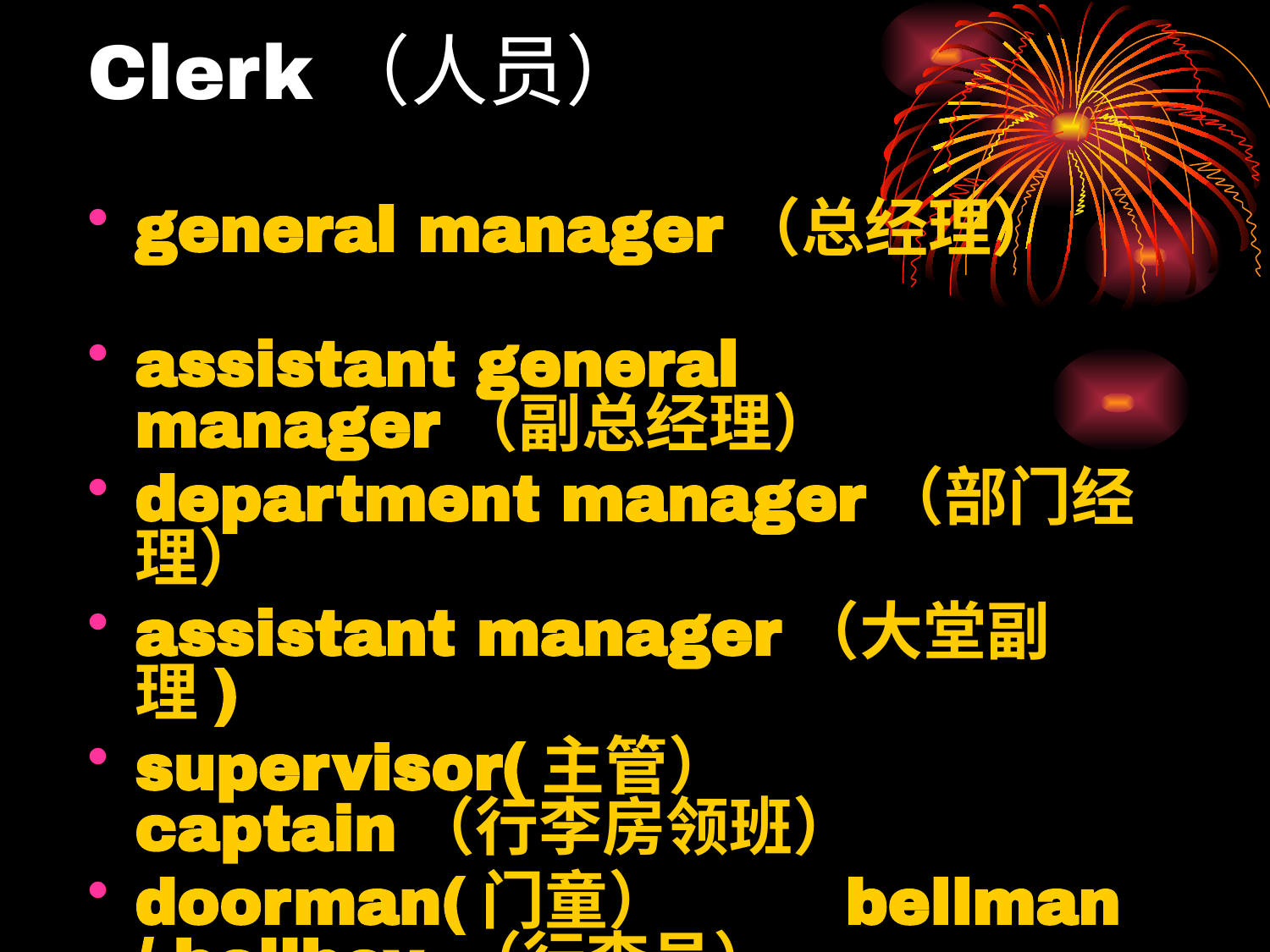

Clerk（人员）
general manager（总经理）
assistant general manager（副总经理）
department manager（部门经理）
assistant manager（大堂副理)
supervisor(主管）                      captain（行李房领班）
doorman(门童）           bellman / bellboy （行李员）